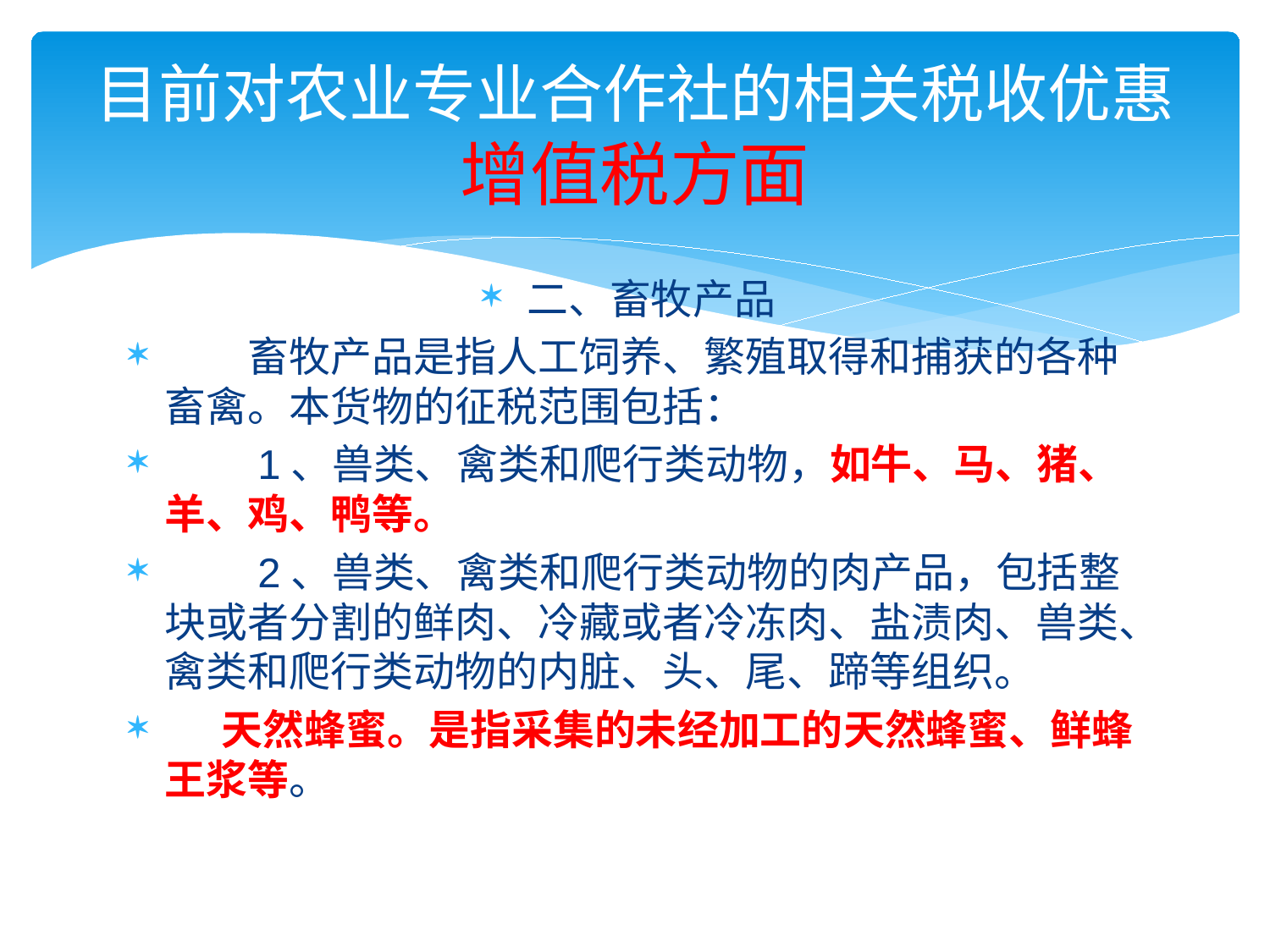

# 目前对农业专业合作社的相关税收优惠增值税方面
二、畜牧产品
　　畜牧产品是指人工饲养、繁殖取得和捕获的各种畜禽。本货物的征税范围包括：
　　1、兽类、禽类和爬行类动物，如牛、马、猪、羊、鸡、鸭等。
　　2、兽类、禽类和爬行类动物的肉产品，包括整块或者分割的鲜肉、冷藏或者冷冻肉、盐渍肉、兽类、禽类和爬行类动物的内脏、头、尾、蹄等组织。
     天然蜂蜜。是指采集的未经加工的天然蜂蜜、鲜蜂王浆等。